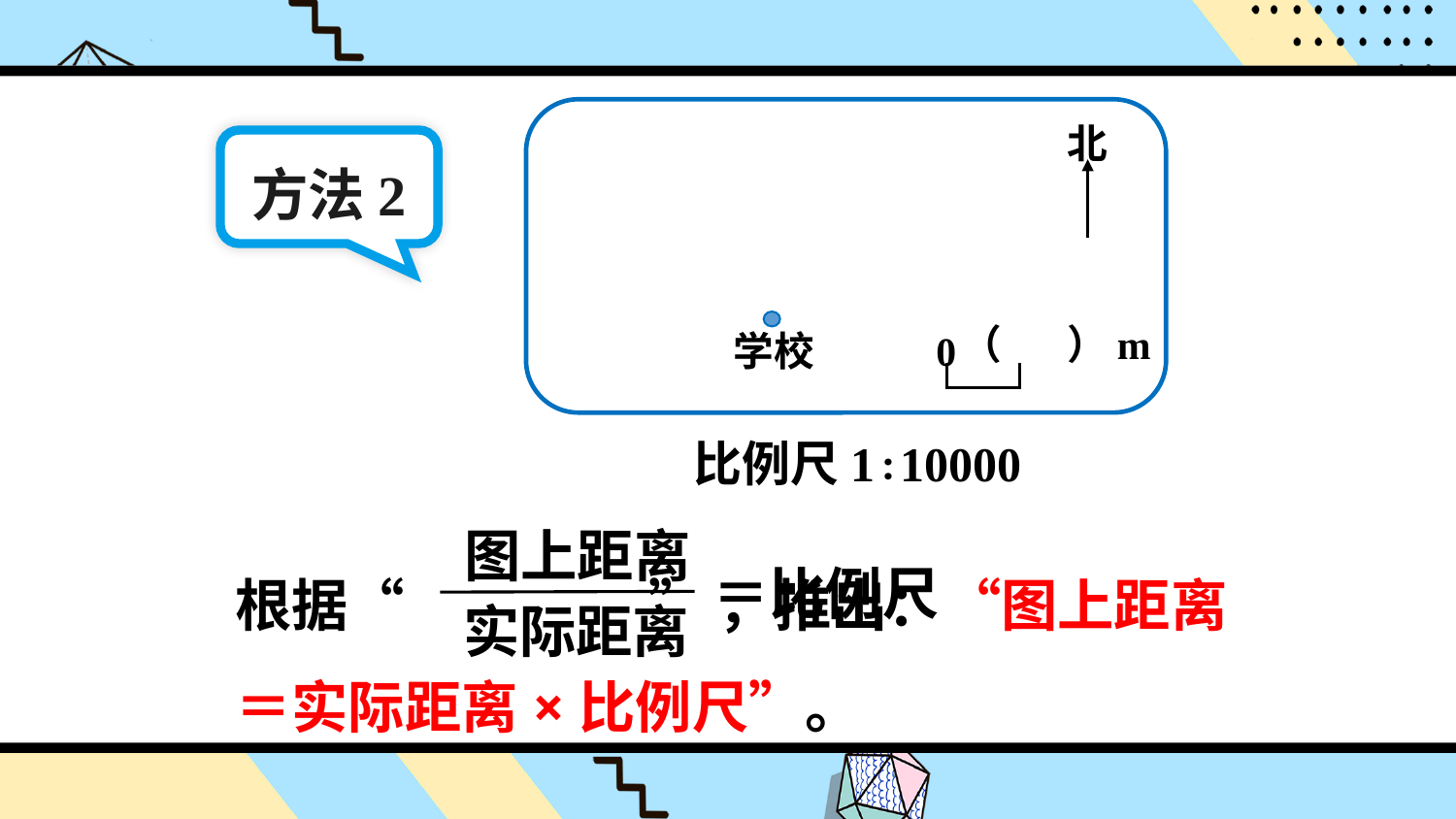

北

（       ）m
学校
0
方法2
比例尺1∶10000
图上距离
根据“                   ” ，推出：“图上距离＝实际距离×比例尺”。
＝比例尺
实际距离